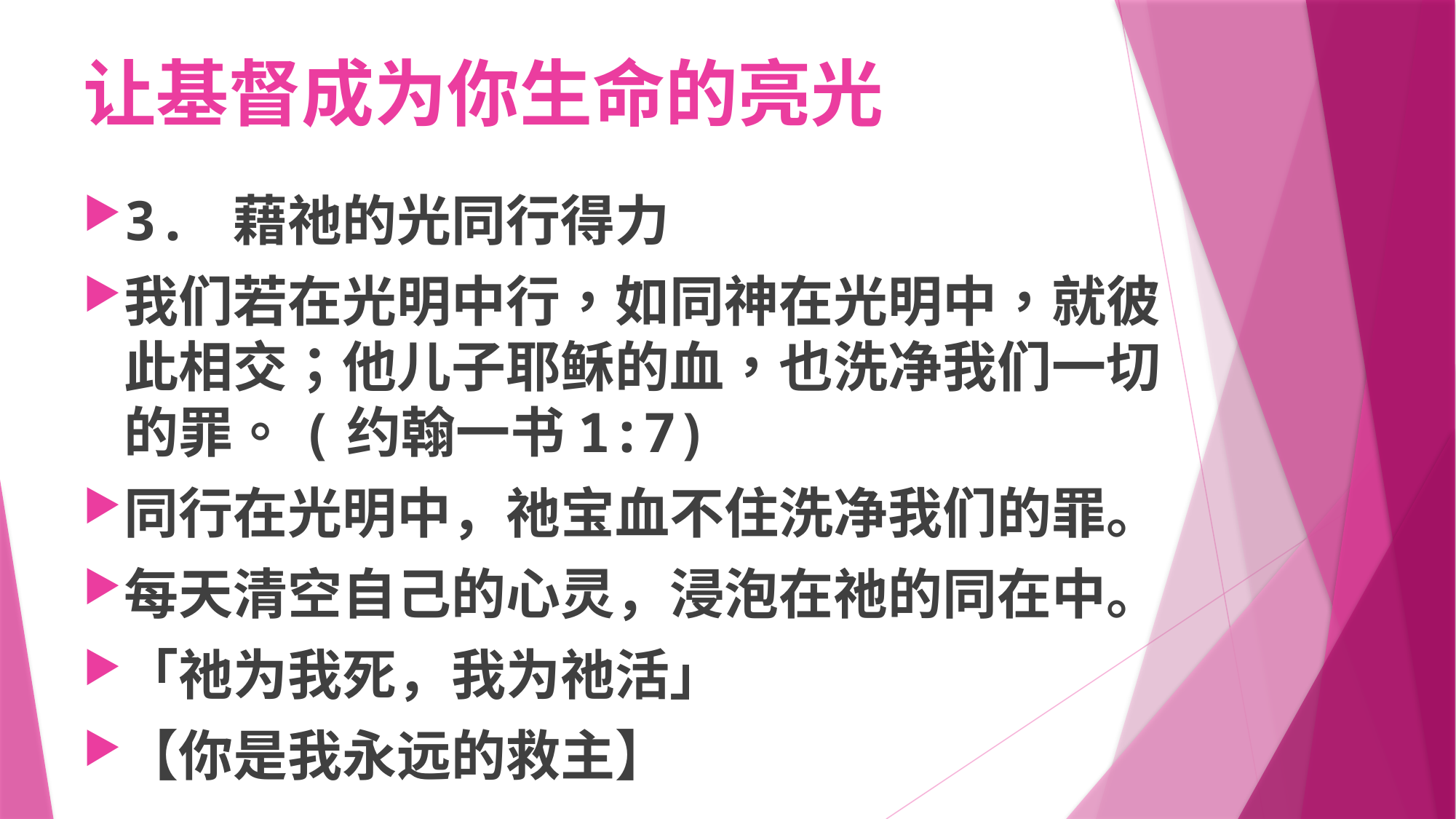

# 让基督成为你生命的亮光
3.	藉祂的光同行得力
我们若在光明中行，如同神在光明中，就彼此相交；他儿子耶稣的血，也洗净我们一切的罪。(约翰一书1:7)
同行在光明中，祂宝血不住洗净我们的罪。
每天清空自己的心灵，浸泡在祂的同在中。
「祂为我死，我为祂活」
【你是我永远的救主】